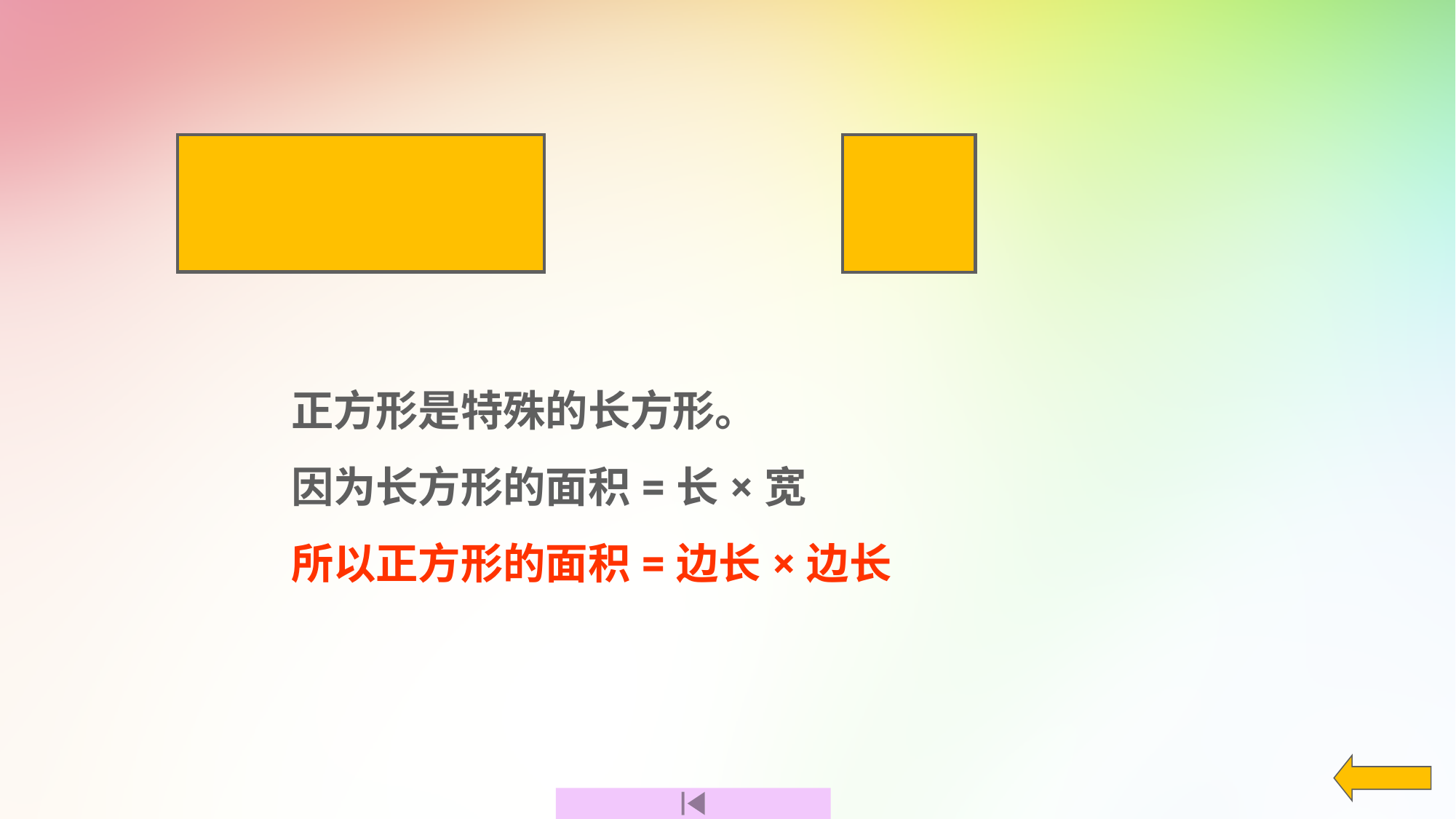

正方形是特殊的长方形。
因为长方形的面积=长×宽
所以正方形的面积=边长×边长